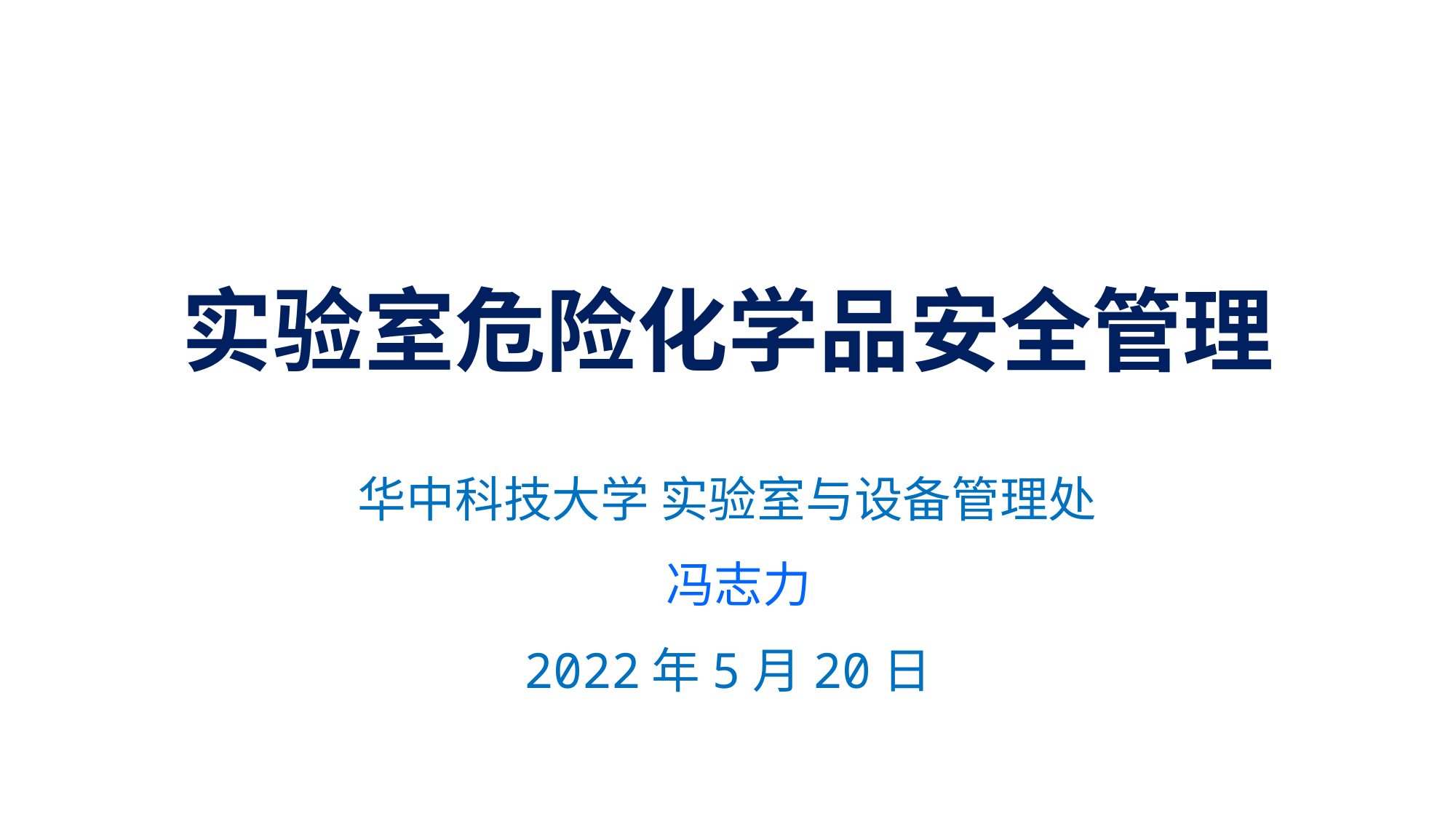

# 实验室危险化学品安全管理
华中科技大学 实验室与设备管理处
 冯志力
2022年5月20日